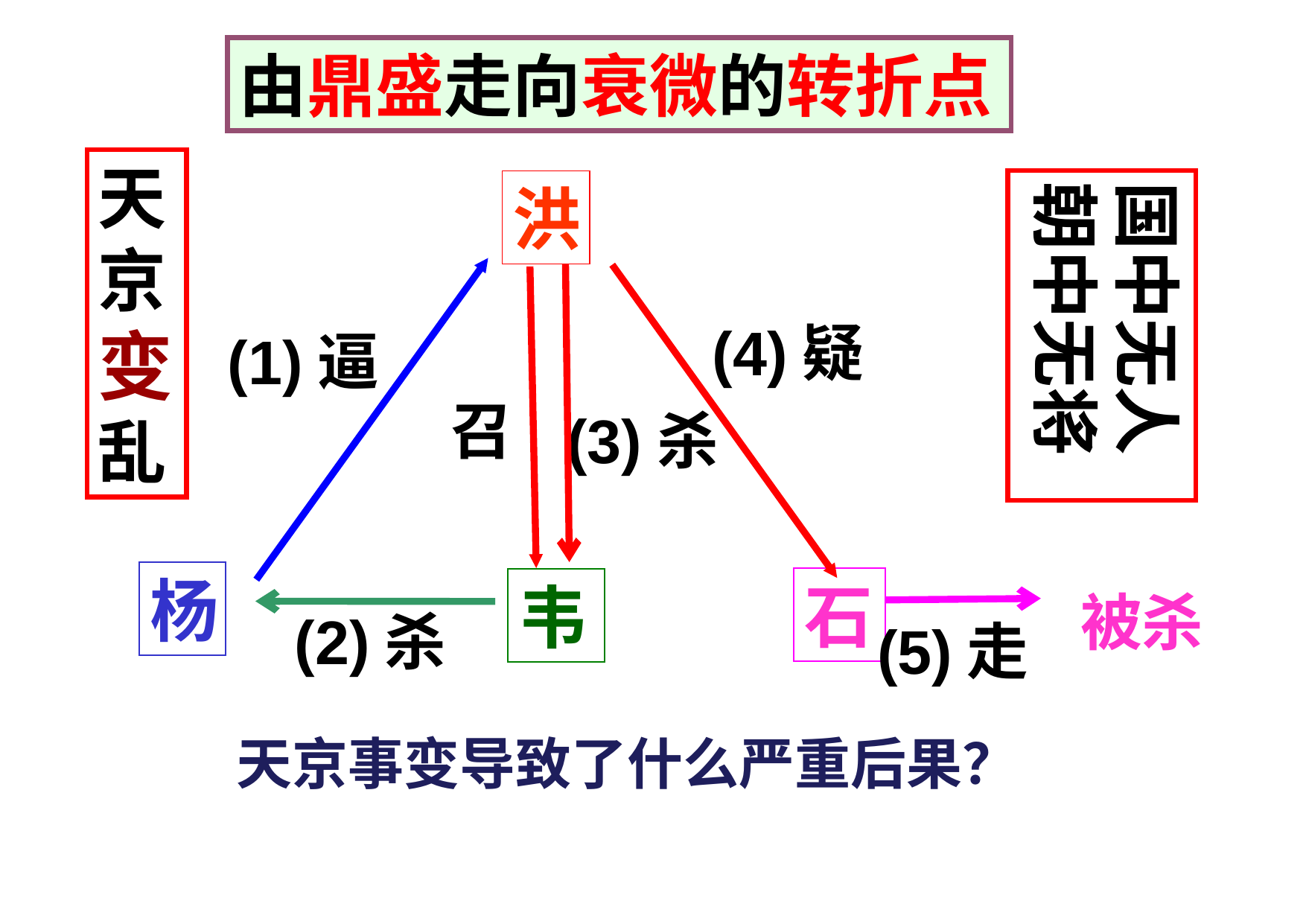

由鼎盛走向衰微的转折点
天京变乱
洪
国中无人
朝中无将

(4)疑
(1)逼
召
(3)杀
杨
石
韦
 被杀
(2)杀
(5)走

天京事变导致了什么严重后果？